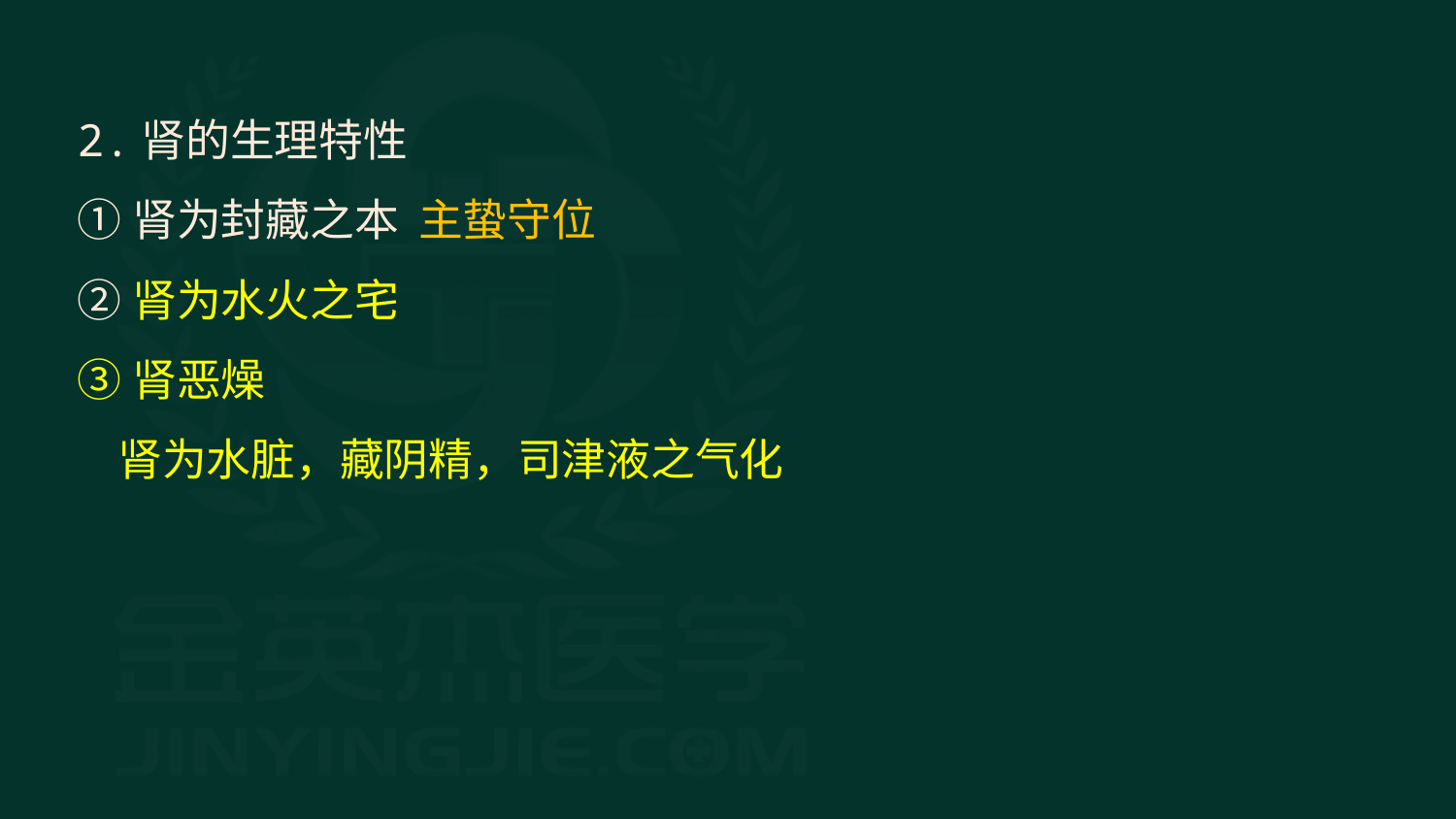

2.肾的生理特性
①肾为封藏之本  主蛰守位
②肾为水火之宅
③肾恶燥
   肾为水脏，藏阴精，司津液之气化